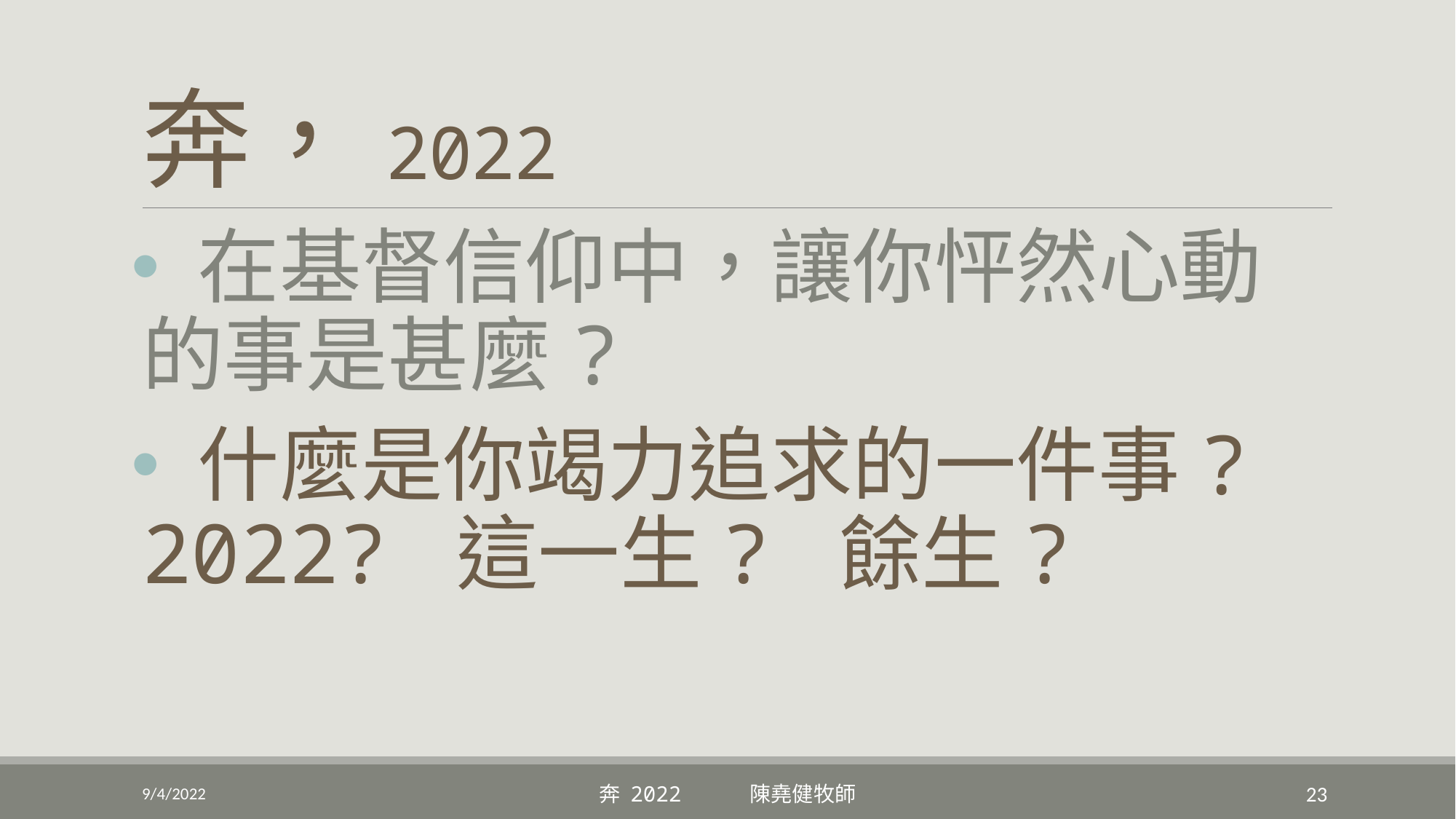

# 奔，2022
 在基督信仰中，讓你怦然心動的事是甚麼?
 什麼是你竭力追求的一件事? 2022? 這一生? 餘生?
9/4/2022
奔 2022     陳堯健牧師
23